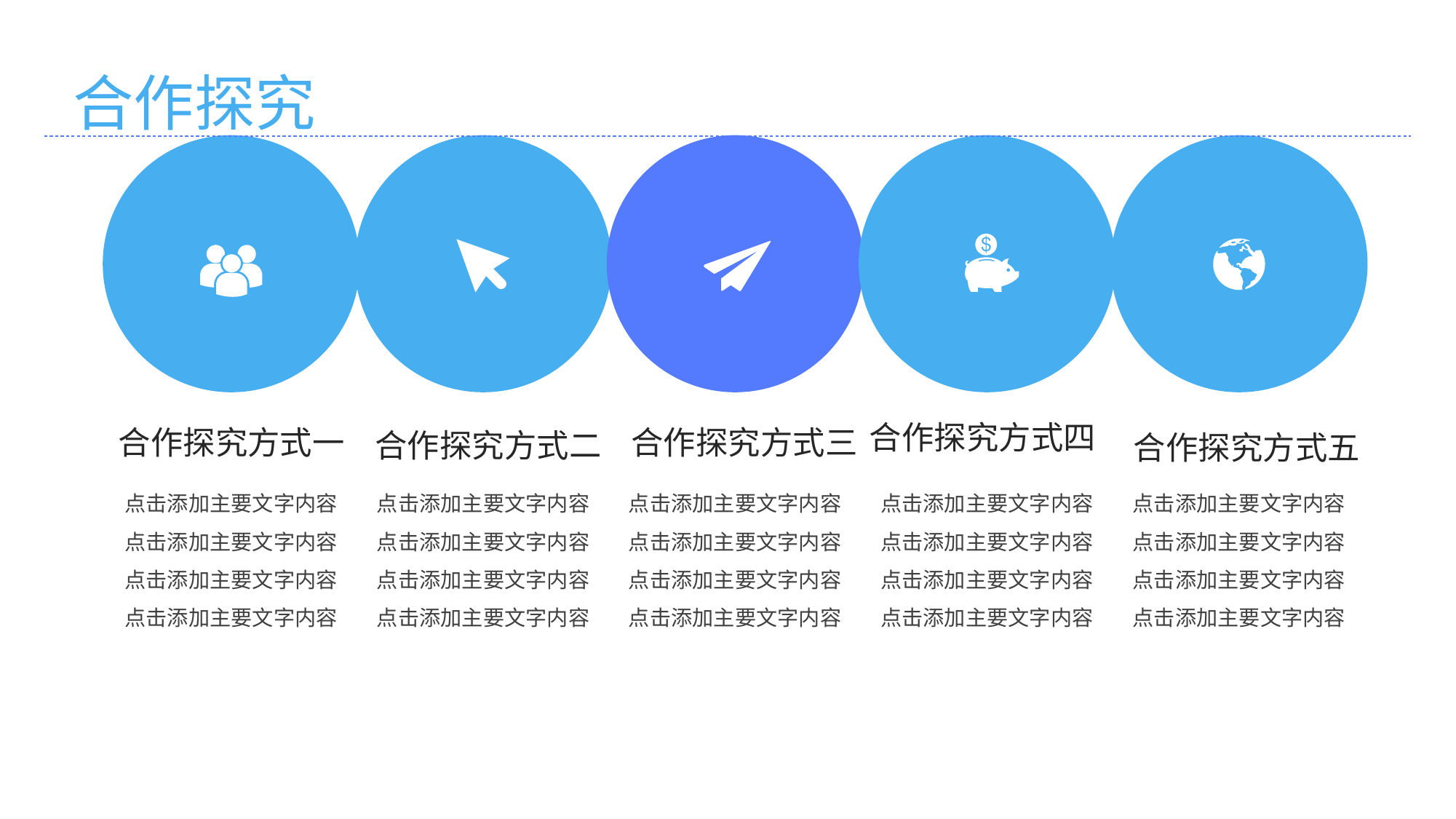

合作探究

合作探究方式四
合作探究方式三
合作探究方式一
合作探究方式二
合作探究方式五
点击添加主要文字内容点击添加主要文字内容点击添加主要文字内容点击添加主要文字内容
点击添加主要文字内容点击添加主要文字内容点击添加主要文字内容点击添加主要文字内容
点击添加主要文字内容点击添加主要文字内容点击添加主要文字内容点击添加主要文字内容
点击添加主要文字内容点击添加主要文字内容点击添加主要文字内容点击添加主要文字内容
点击添加主要文字内容点击添加主要文字内容点击添加主要文字内容点击添加主要文字内容